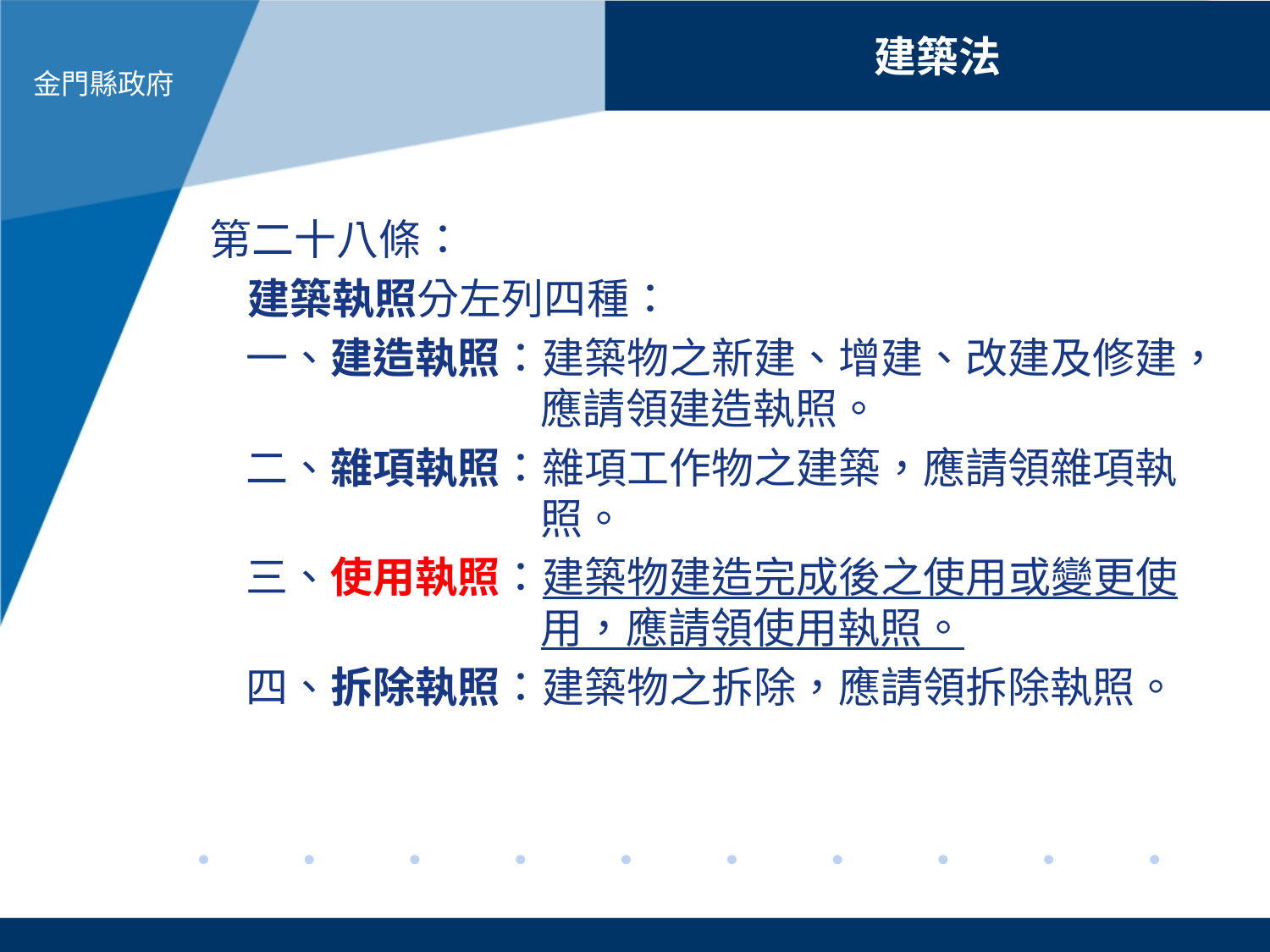

建築法
第二十八條：
建築執照分左列四種：
一、建造執照：建築物之新建、增建、改建及修建，應請領建造執照。
二、雜項執照：雜項工作物之建築，應請領雜項執照。
三、使用執照：建築物建造完成後之使用或變更使用，應請領使用執照。
四、拆除執照：建築物之拆除，應請領拆除執照。